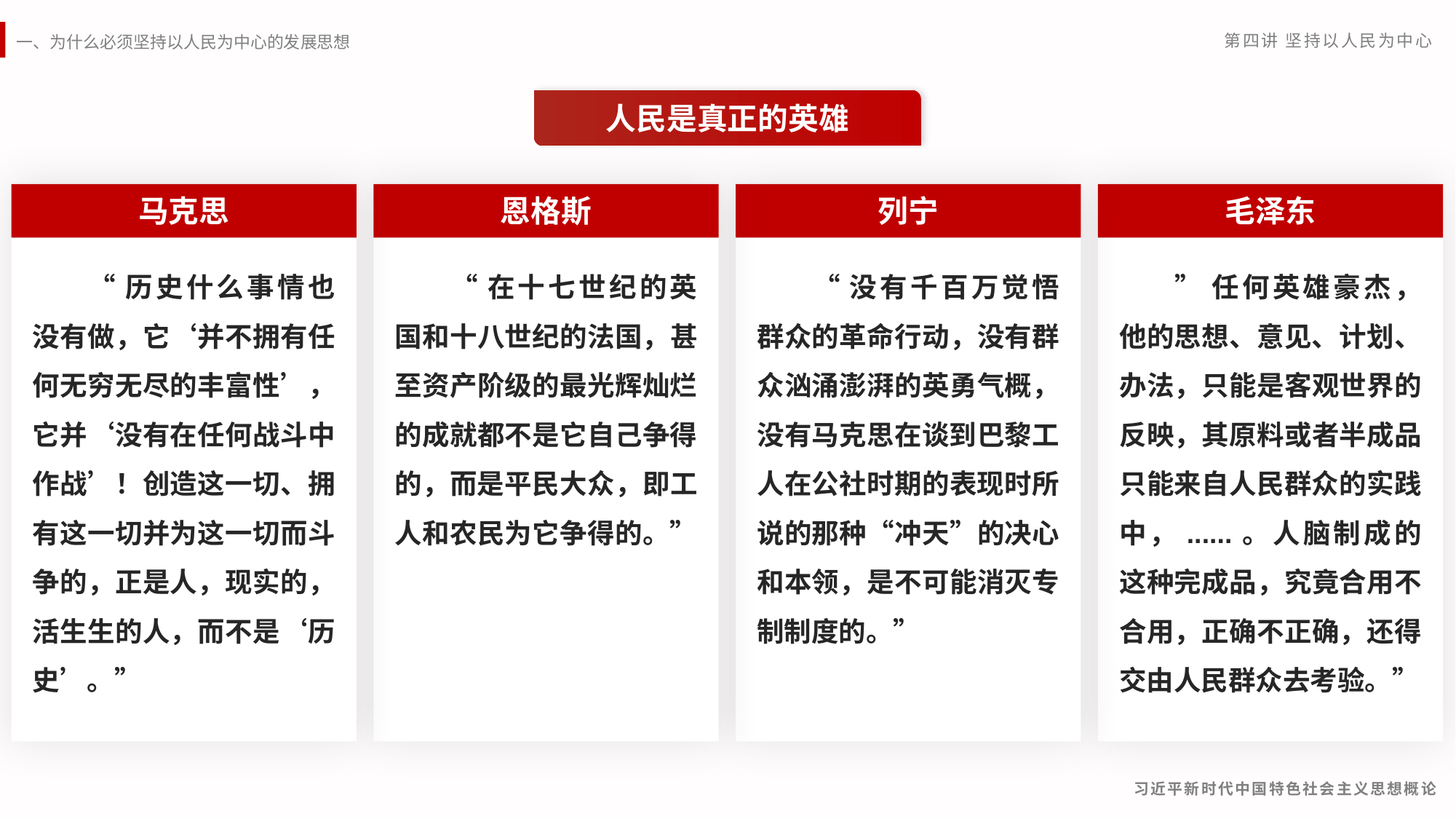

人民是真正的英雄

马克思
“历史什么事情也没有做，它‘并不拥有任何无穷无尽的丰富性’，它并‘没有在任何战斗中作战’！创造这一切、拥有这一切并为这一切而斗争的，正是人，现实的，活生生的人，而不是‘历史’。”

恩格斯
“在十七世纪的英国和十八世纪的法国，甚至资产阶级的最光辉灿烂的成就都不是它自己争得的，而是平民大众，即工人和农民为它争得的。”

列宁
“没有千百万觉悟群众的革命行动，没有群众汹涌澎湃的英勇气概，没有马克思在谈到巴黎工人在公社时期的表现时所说的那种“冲天”的决心和本领，是不可能消灭专制制度的。”

毛泽东
”任何英雄豪杰，他的思想、意见、计划、办法，只能是客观世界的反映，其原料或者半成品只能来自人民群众的实践中，......。人脑制成的这种完成品，究竟合用不合用，正确不正确，还得交由人民群众去考验。”